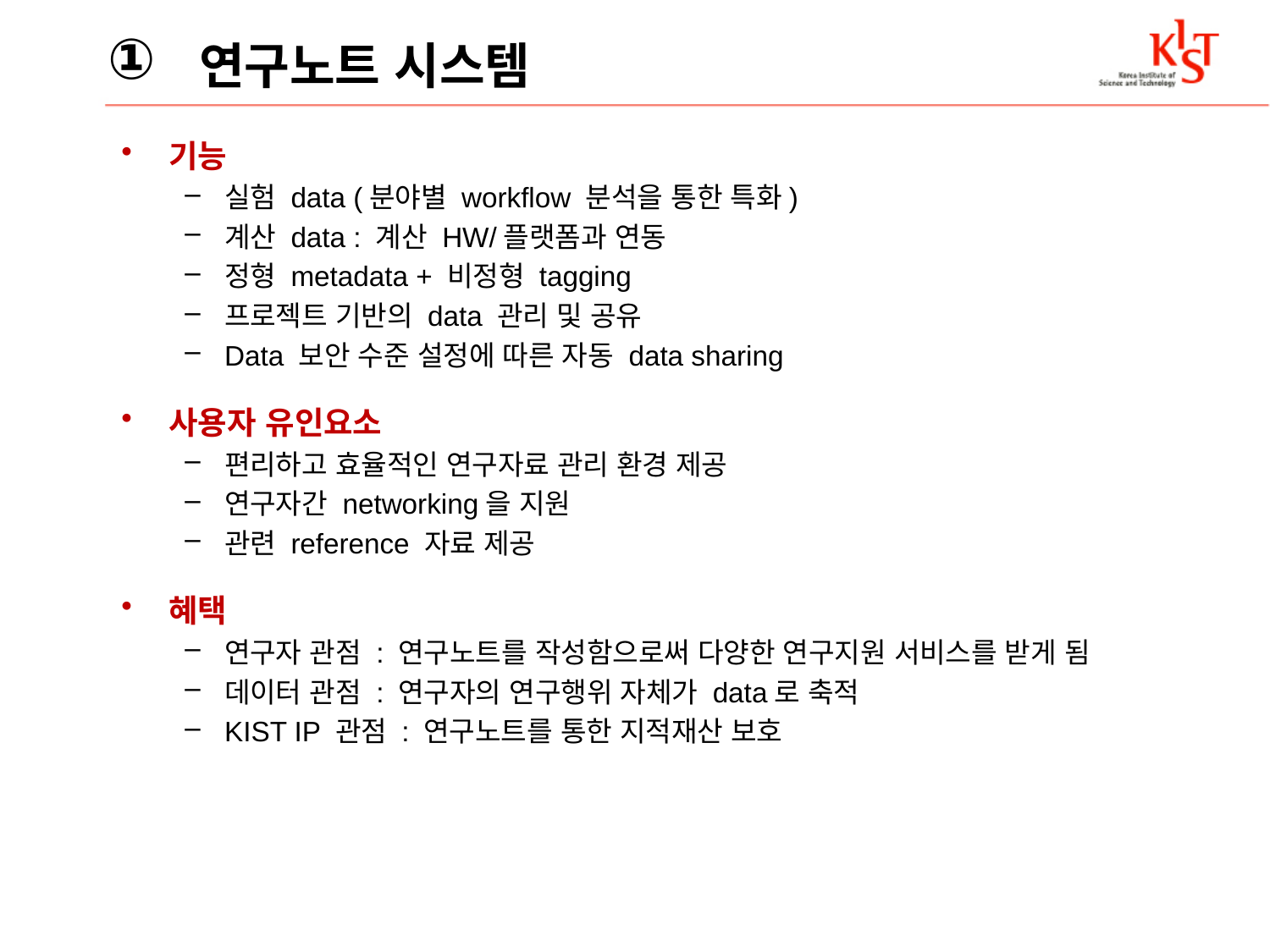

①
# 연구노트 시스템
기능
실험 data (분야별 workflow 분석을 통한 특화)
계산 data : 계산 HW/플랫폼과 연동
정형 metadata + 비정형 tagging
프로젝트 기반의 data 관리 및 공유
Data 보안 수준 설정에 따른 자동 data sharing
사용자 유인요소
편리하고 효율적인 연구자료 관리 환경 제공
연구자간 networking을 지원
관련 reference 자료 제공
혜택
연구자 관점 : 연구노트를 작성함으로써 다양한 연구지원 서비스를 받게 됨
데이터 관점 : 연구자의 연구행위 자체가 data로 축적
KIST IP 관점 : 연구노트를 통한 지적재산 보호